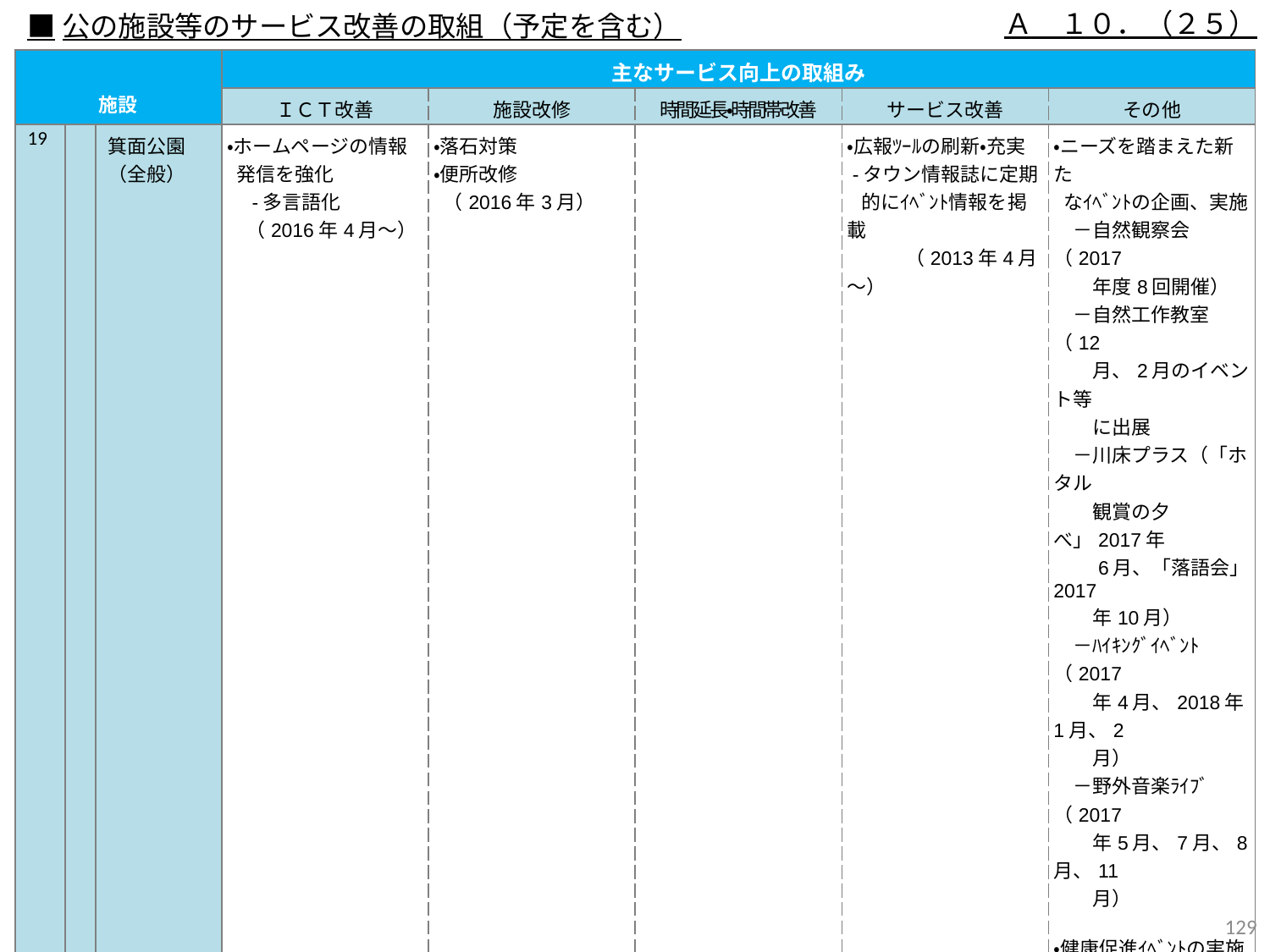

Ａ　１０．（２５）
■公の施設等のサービス改善の取組（予定を含む）
| 施設 |  |  | 主なサービス向上の取組み |  |  |  |  |
| --- | --- | --- | --- | --- | --- | --- | --- |
|  |  |  | ＩＣＴ改善 | 施設改修 | 時間延長・時間帯改善 | サービス改善 | その他 |
| 19 |  | 箕面公園 （全般） | ・ホームページの情報 発信を強化 　-多言語化 （2016年4月～） | ・落石対策 ・便所改修 （2016年3月） |  | ・広報ﾂｰﾙの刷新・充実 -タウン情報誌に定期 的にｲﾍﾞﾝﾄ情報を掲載　 　　　（2013年4月～） | ・ニーズを踏まえた新た なｲﾍﾞﾝﾄの企画、実施 　－自然観察会（2017 　　年度8回開催） 　－自然工作教室（12 　　月、2月のイベント等 　　に出展 　－川床プラス（「ホタル 　　観賞の夕べ」2017年 　　6月、「落語会」2017 　　年10月） 　－ﾊｲｷﾝｸﾞｲﾍﾞﾝﾄ（2017 　　年4月、2018年1月、2 　　月） 　－野外音楽ﾗｲﾌﾞ（2017 　　年5月、7月、8月、11 　　月） ・健康促進ｲﾍﾞﾝﾄの実施 　－「週末たきみちｳｫｰ 　　ｷﾝｸﾞ」（毎週土曜日・ 　箕面市と連携） 　－「まちやまｳｫｰｷﾝ 　　ｸﾞ」（毎月第1日曜日） －健康体験ﾌｪｱ「健康 ﾋﾟｸﾆｯｸ」の開催 （2017年5月） |
129